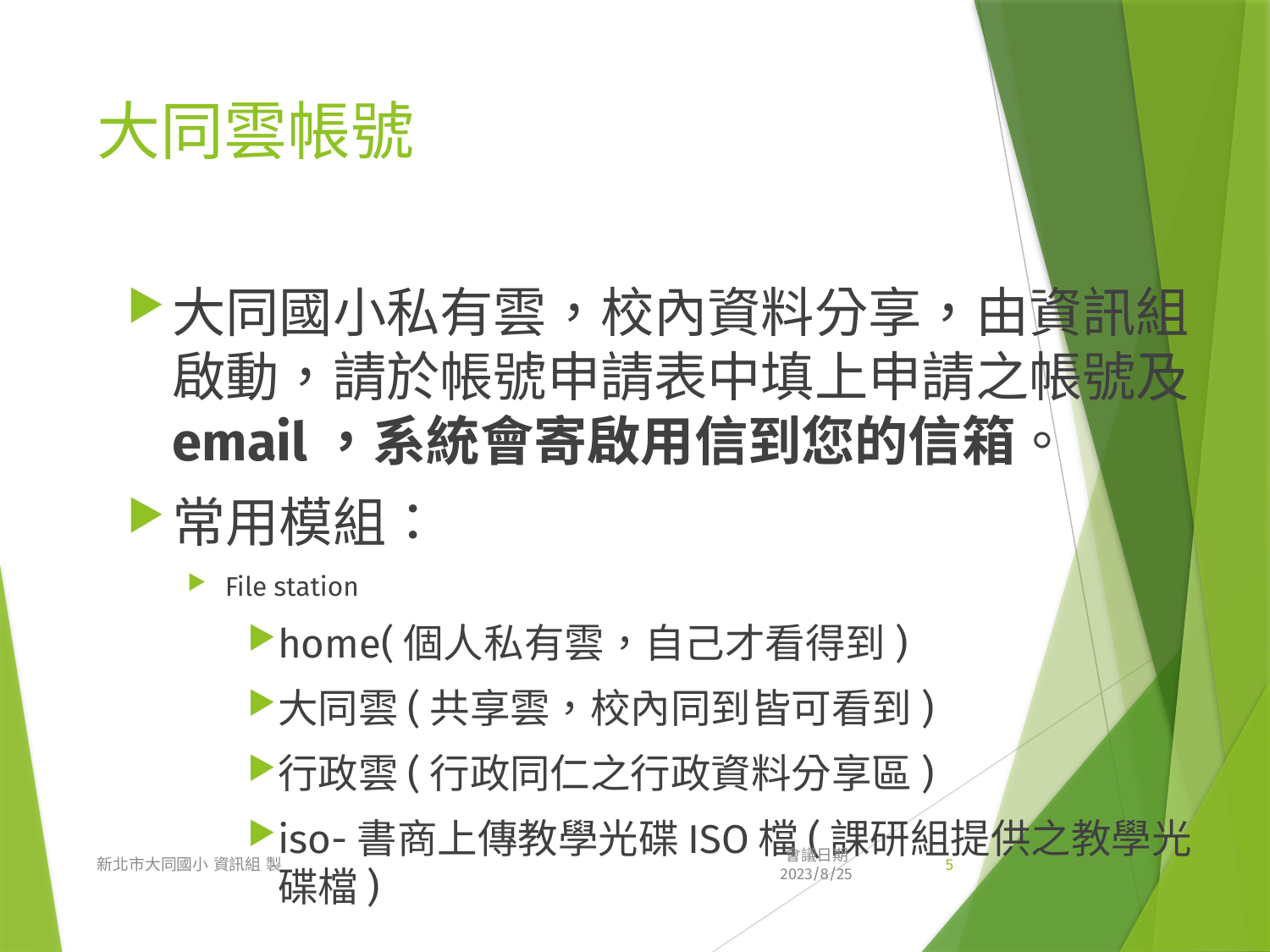

# 大同雲帳號
大同國小私有雲，校內資料分享，由資訊組啟動，請於帳號申請表中填上申請之帳號及email，系統會寄啟用信到您的信箱。
常用模組：
File station
home(個人私有雲，自己才看得到)
大同雲(共享雲，校內同到皆可看到)
行政雲(行政同仁之行政資料分享區)
iso-書商上傳教學光碟ISO檔(課研組提供之教學光碟檔)

新北市大同國小 資訊組 製
會議日期2023/8/25
5